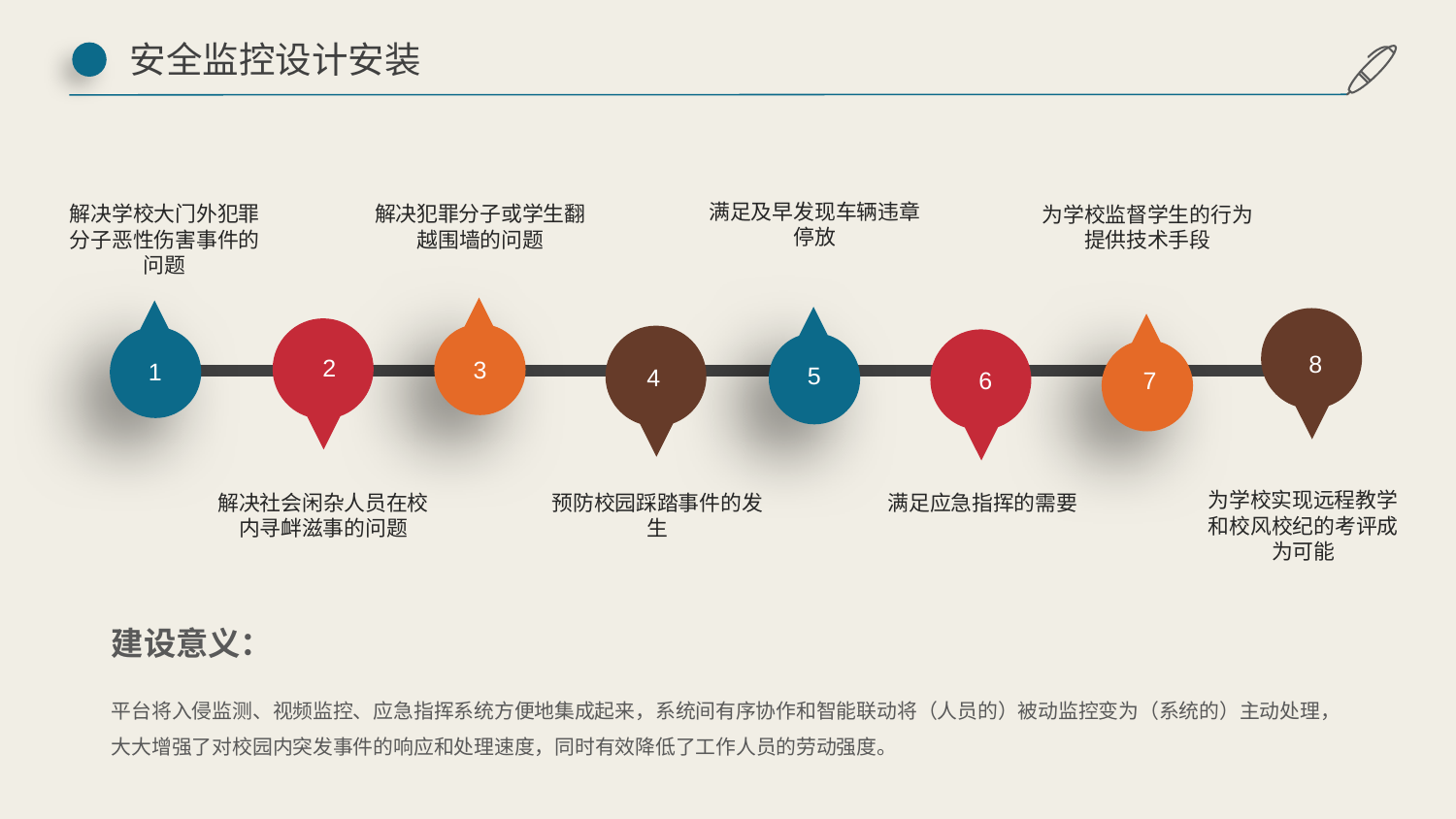

安全监控设计安装

满足及早发现车辆违章停放
解决学校大门外犯罪分子恶性伤害事件的问题
解决犯罪分子或学生翻越围墙的问题
为学校监督学生的行为提供技术手段

8
2
3
1
5
4
6
7
为学校实现远程教学和校风校纪的考评成为可能
预防校园踩踏事件的发生
满足应急指挥的需要
解决社会闲杂人员在校内寻衅滋事的问题
建设意义：

平台将入侵监测、视频监控、应急指挥系统方便地集成起来，系统间有序协作和智能联动将（人员的）被动监控变为（系统的）主动处理，大大增强了对校园内突发事件的响应和处理速度，同时有效降低了工作人员的劳动强度。
延迟符